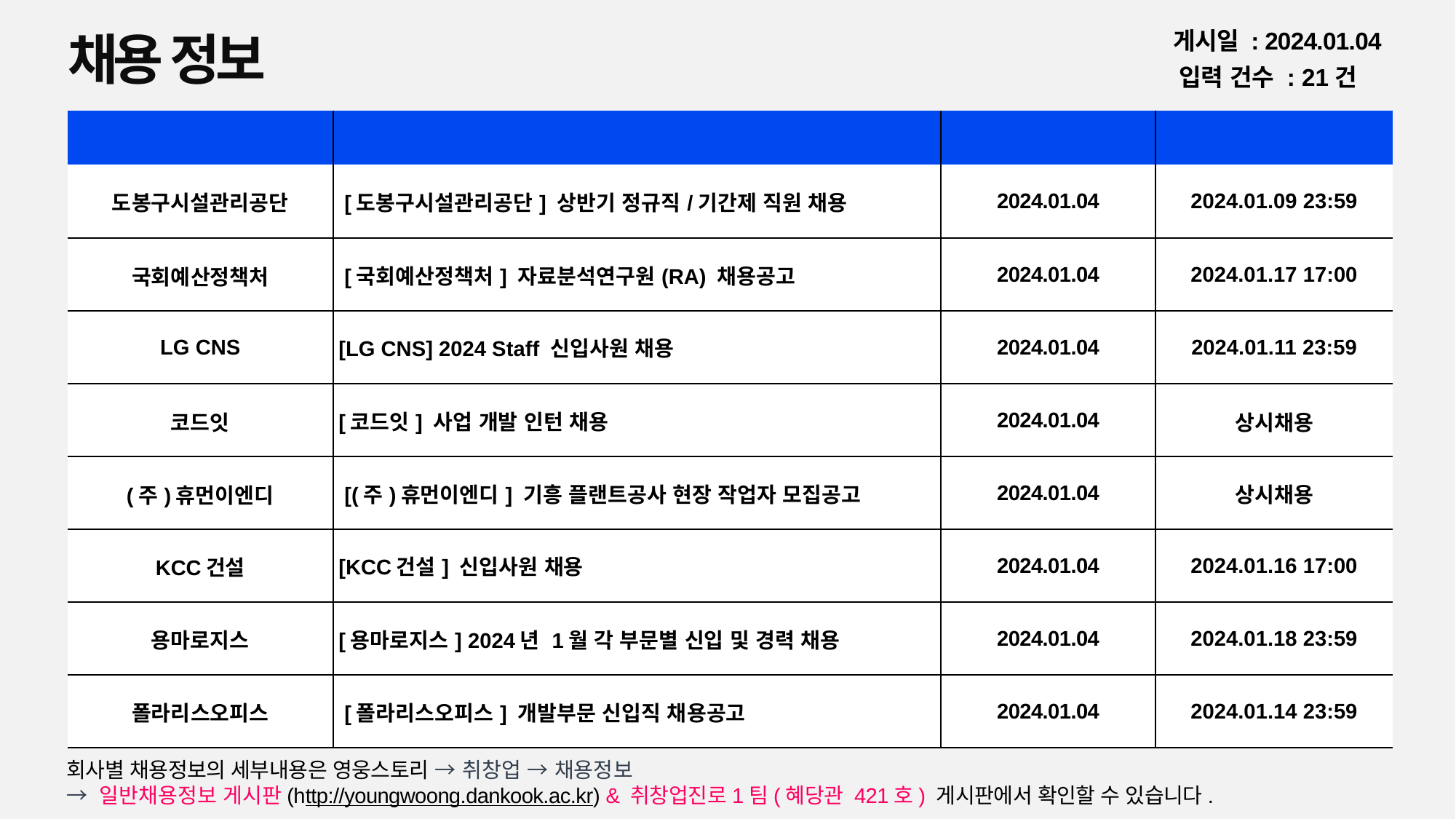

채용 정보
게시일 : 2024.01.04
입력 건수 : 21건
| 회사명 | 공고명 | 등록일 | 마감일 |
| --- | --- | --- | --- |
| 도봉구시설관리공단 | [도봉구시설관리공단] 상반기 정규직/기간제 직원 채용 | 2024.01.04 | 2024.01.09 23:59 |
| 국회예산정책처 | [국회예산정책처] 자료분석연구원(RA) 채용공고 | 2024.01.04 | 2024.01.17 17:00 |
| LG CNS | [LG CNS] 2024 Staff 신입사원 채용 | 2024.01.04 | 2024.01.11 23:59 |
| 코드잇 | [코드잇] 사업 개발 인턴 채용 | 2024.01.04 | 상시채용 |
| (주)휴먼이엔디 | [(주)휴먼이엔디] 기흥 플랜트공사 현장 작업자 모집공고 | 2024.01.04 | 상시채용 |
| KCC건설 | [KCC건설] 신입사원 채용 | 2024.01.04 | 2024.01.16 17:00 |
| 용마로지스 | [용마로지스] 2024년 1월 각 부문별 신입 및 경력 채용 | 2024.01.04 | 2024.01.18 23:59 |
| 폴라리스오피스 | [폴라리스오피스] 개발부문 신입직 채용공고 | 2024.01.04 | 2024.01.14 23:59 |
회사별 채용정보의 세부내용은 영웅스토리 → 취창업 → 채용정보
→ 일반채용정보 게시판(http://youngwoong.dankook.ac.kr) & 취창업진로1팀(혜당관 421호) 게시판에서 확인할 수 있습니다.